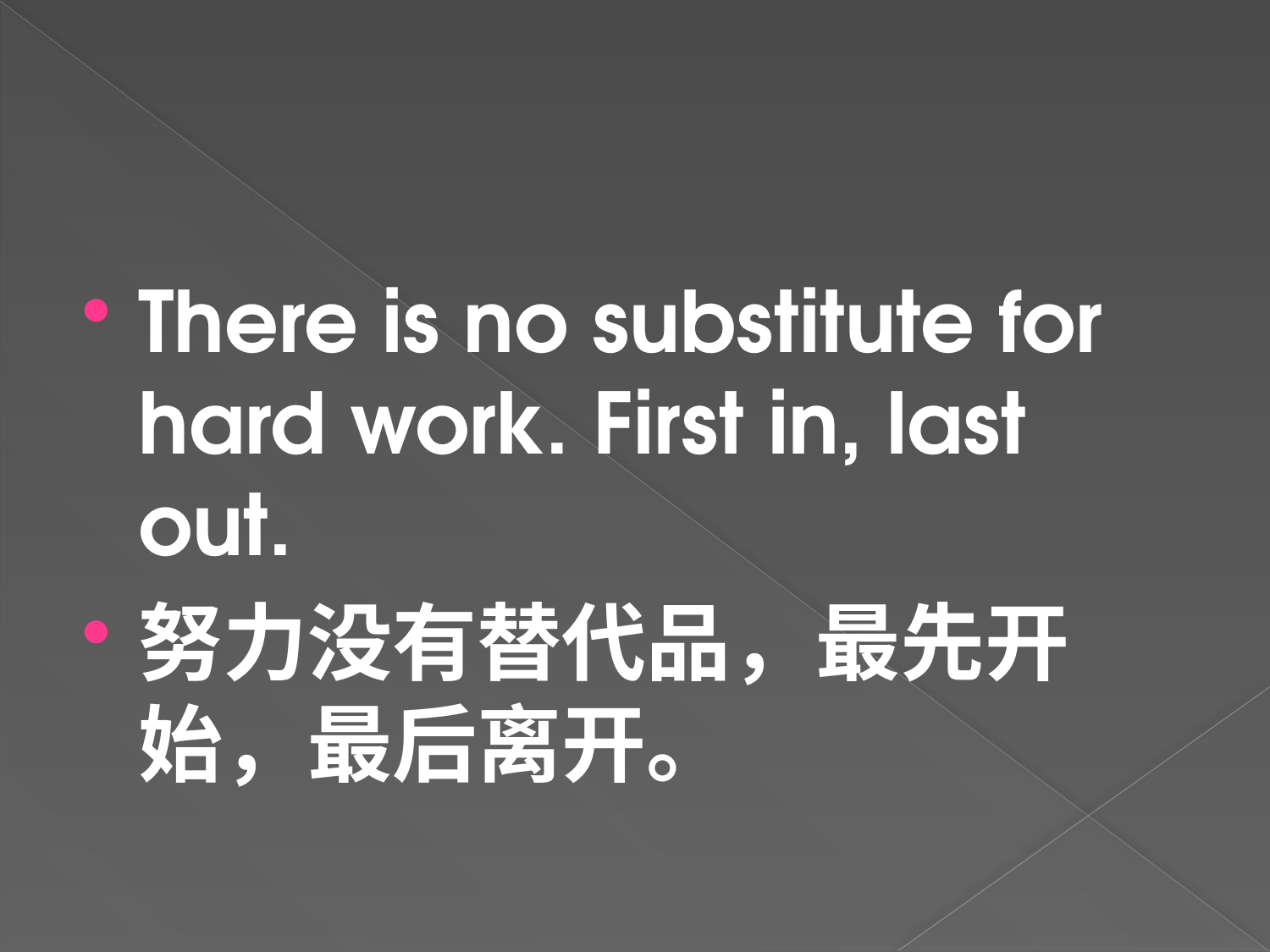

#
There is no substitute for hard work. First in, last out.
努力没有替代品，最先开始，最后离开。